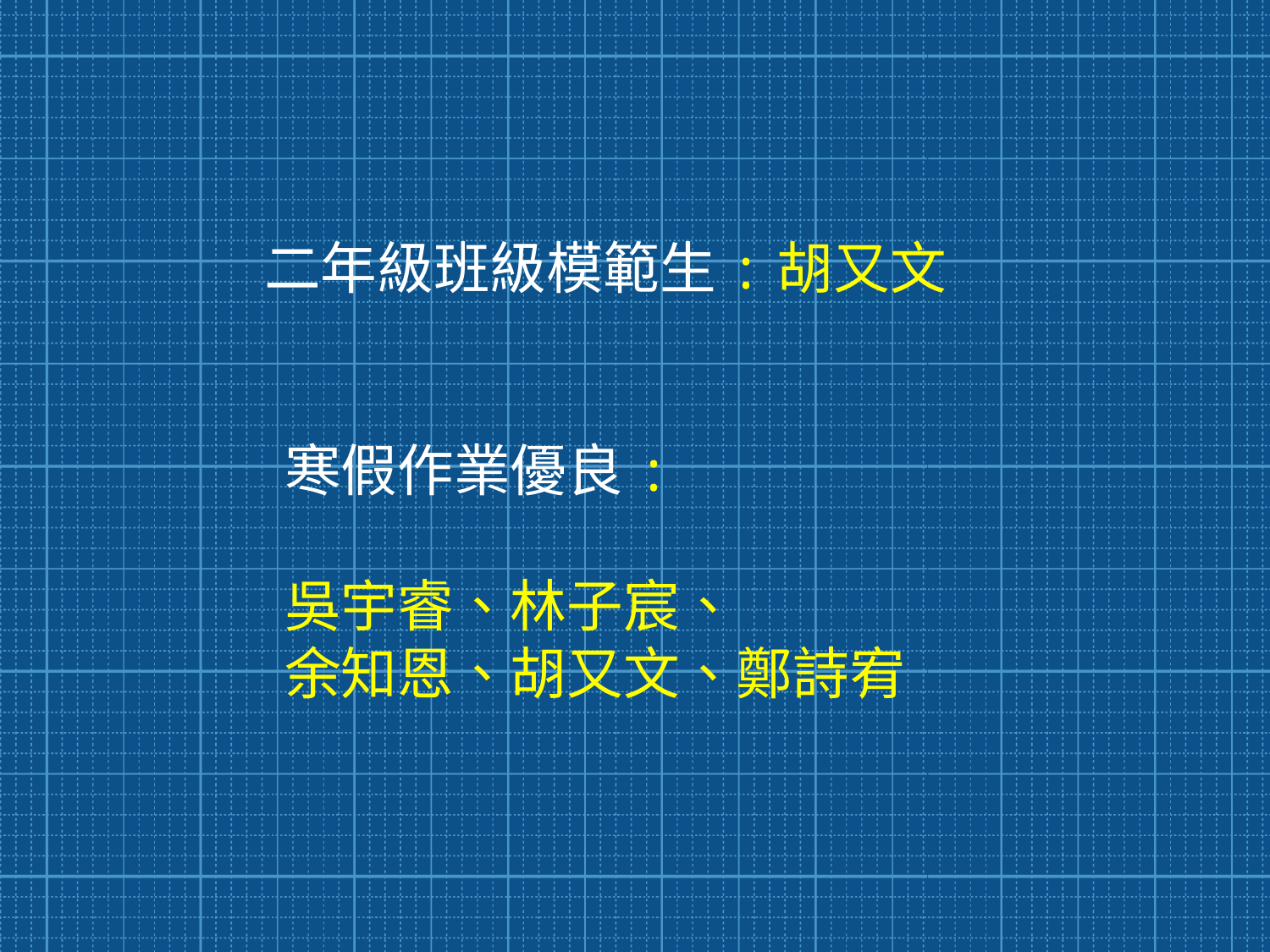

二年級班級模範生:胡又文
寒假作業優良:

吳宇睿、林子宸、
余知恩、胡又文、鄭詩宥